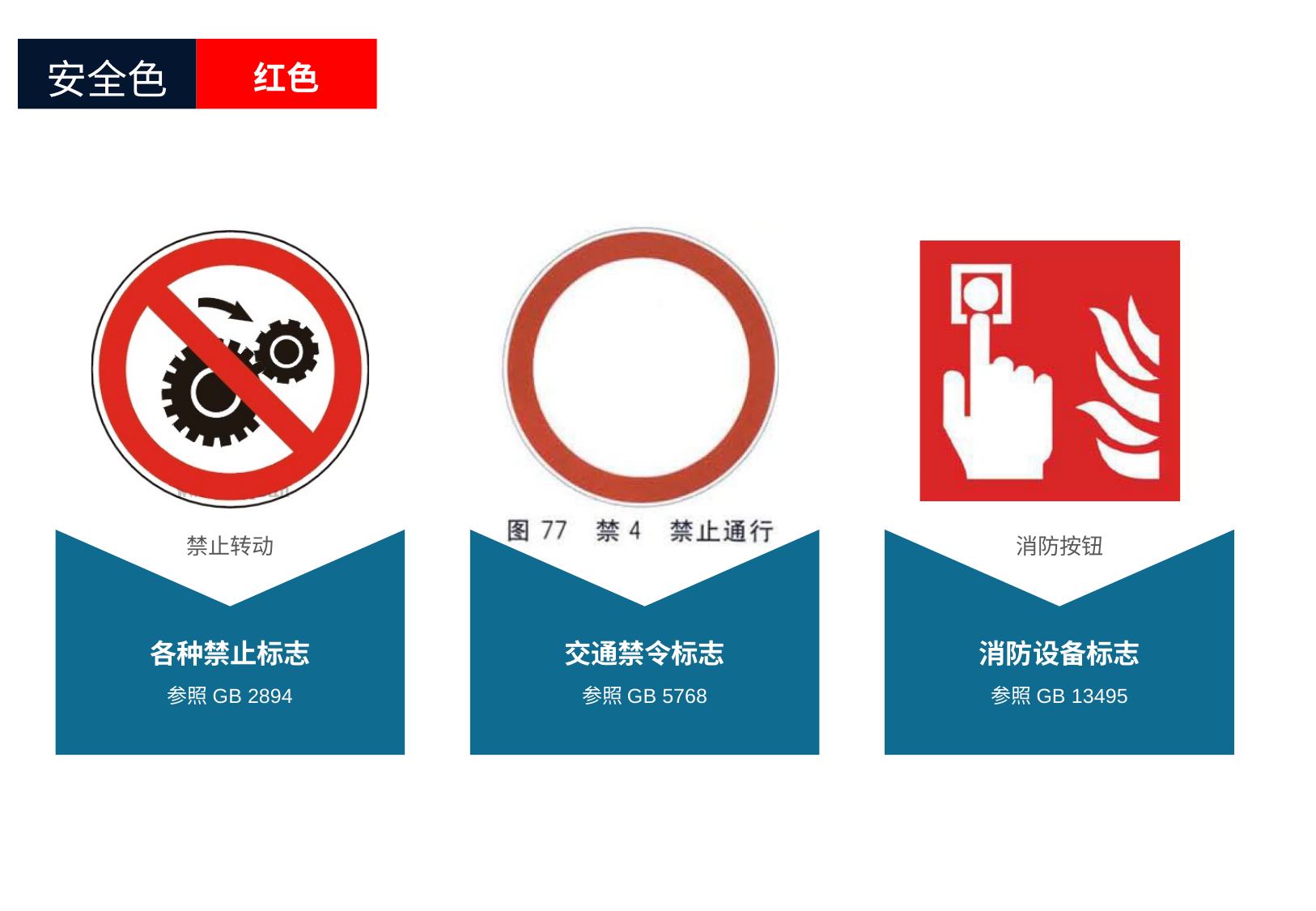

安全色
红色

禁止转动
消防按钮
各种禁止标志
参照GB 2894
交通禁令标志
参照GB 5768
消防设备标志
参照GB 13495